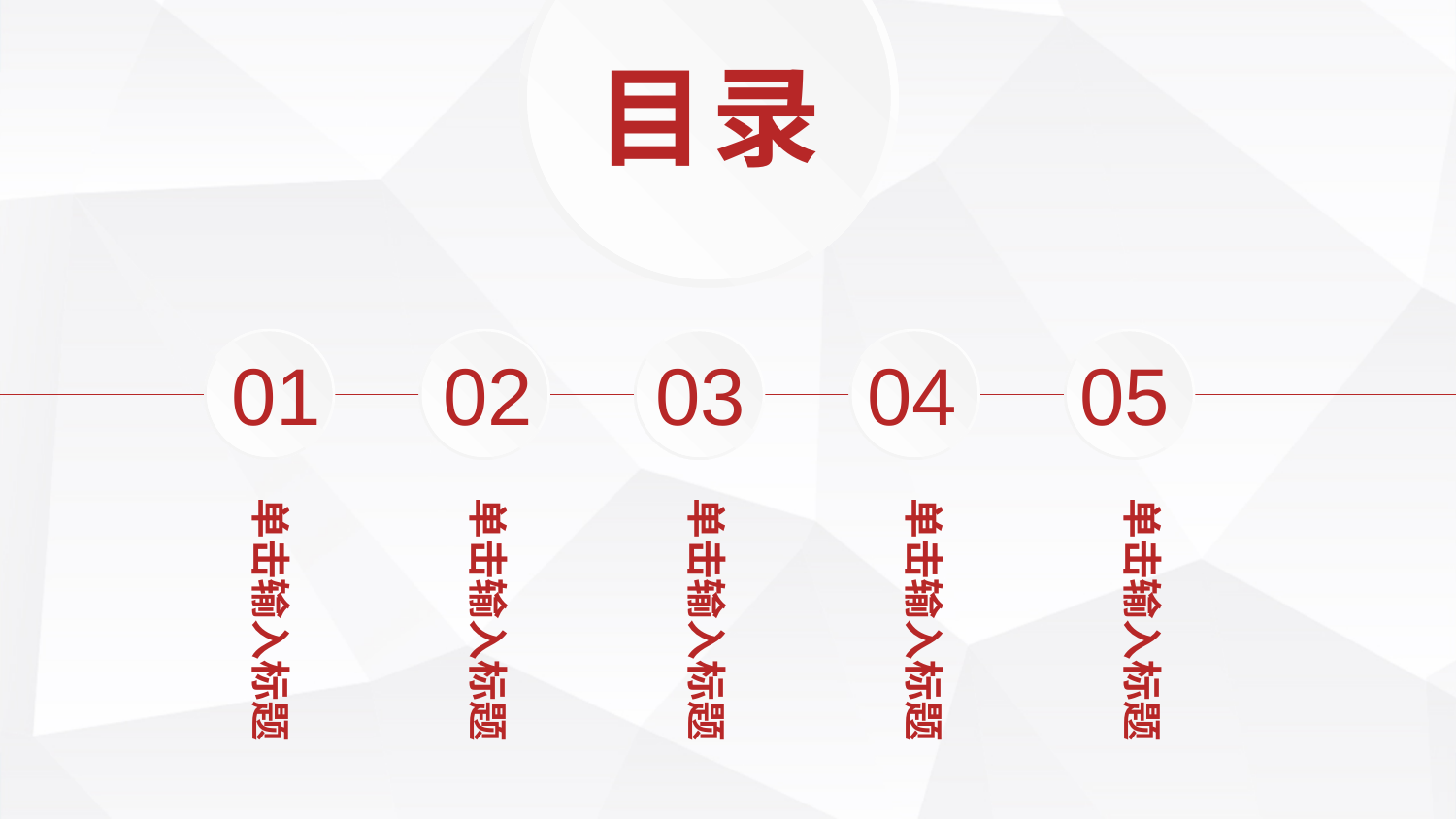

目录

01
02
03
04
05
单击输入标题
单击输入标题
单击输入标题
单击输入标题
单击输入标题
延时符